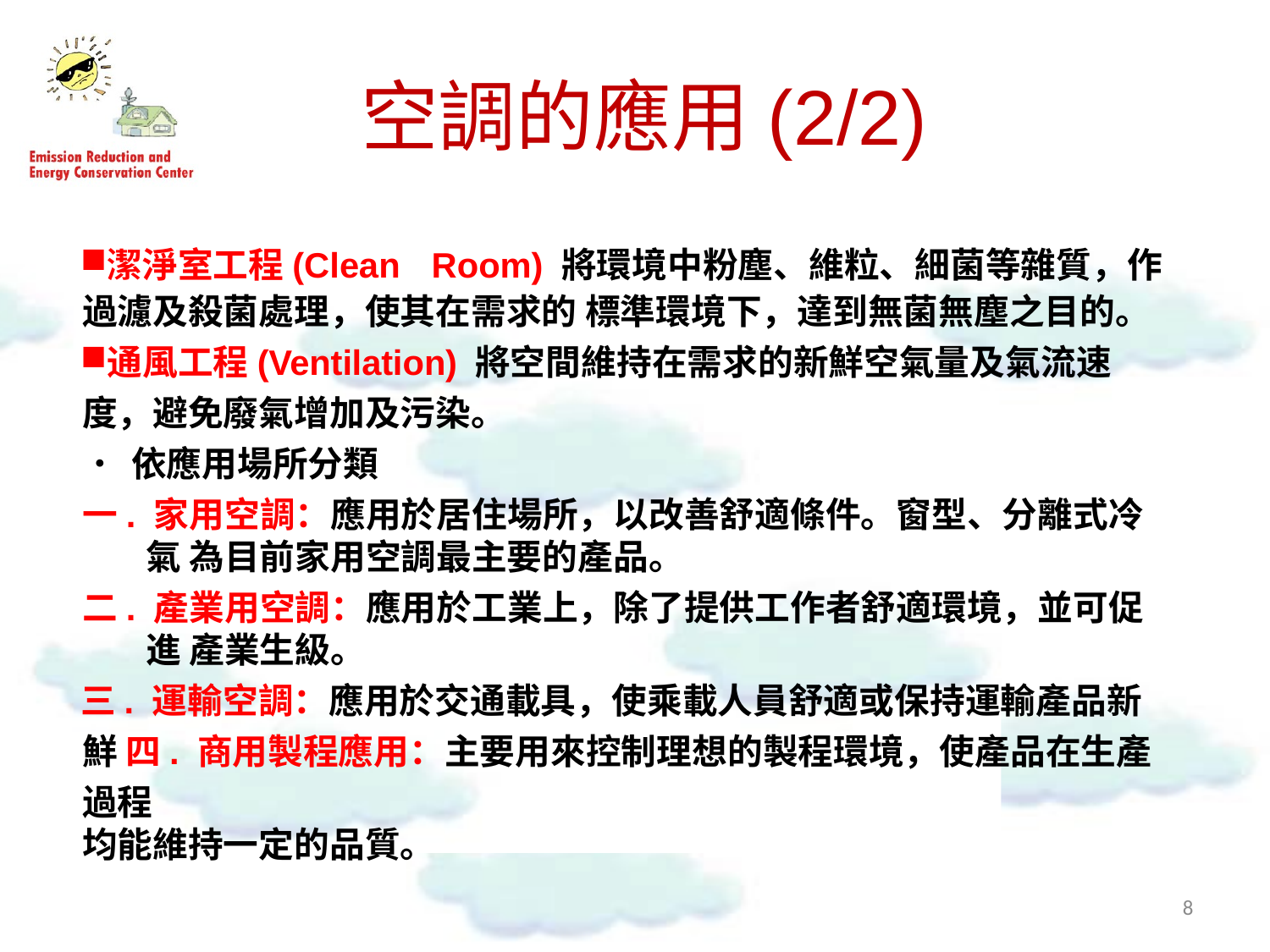

# 空調的應用(2/2)
潔淨室工程(Clean	Room) 將環境中粉塵、維粒、細菌等雜質，作過濾及殺菌處理，使其在需求的 標準環境下，達到無菌無塵之目的。
通風工程(Ventilation) 將空間維持在需求的新鮮空氣量及氣流速度，避免廢氣增加及污染。
•	依應用場所分類
一. 家用空調：應用於居住場所，以改善舒適條件。窗型、分離式冷氣 為目前家用空調最主要的產品。
二. 產業用空調：應用於工業上，除了提供工作者舒適環境，並可促進 產業生級。
三. 運輸空調：應用於交通載具，使乘載人員舒適或保持運輸產品新鮮 四. 商用製程應用：主要用來控制理想的製程環境，使產品在生產過程
均能維持一定的品質。
8